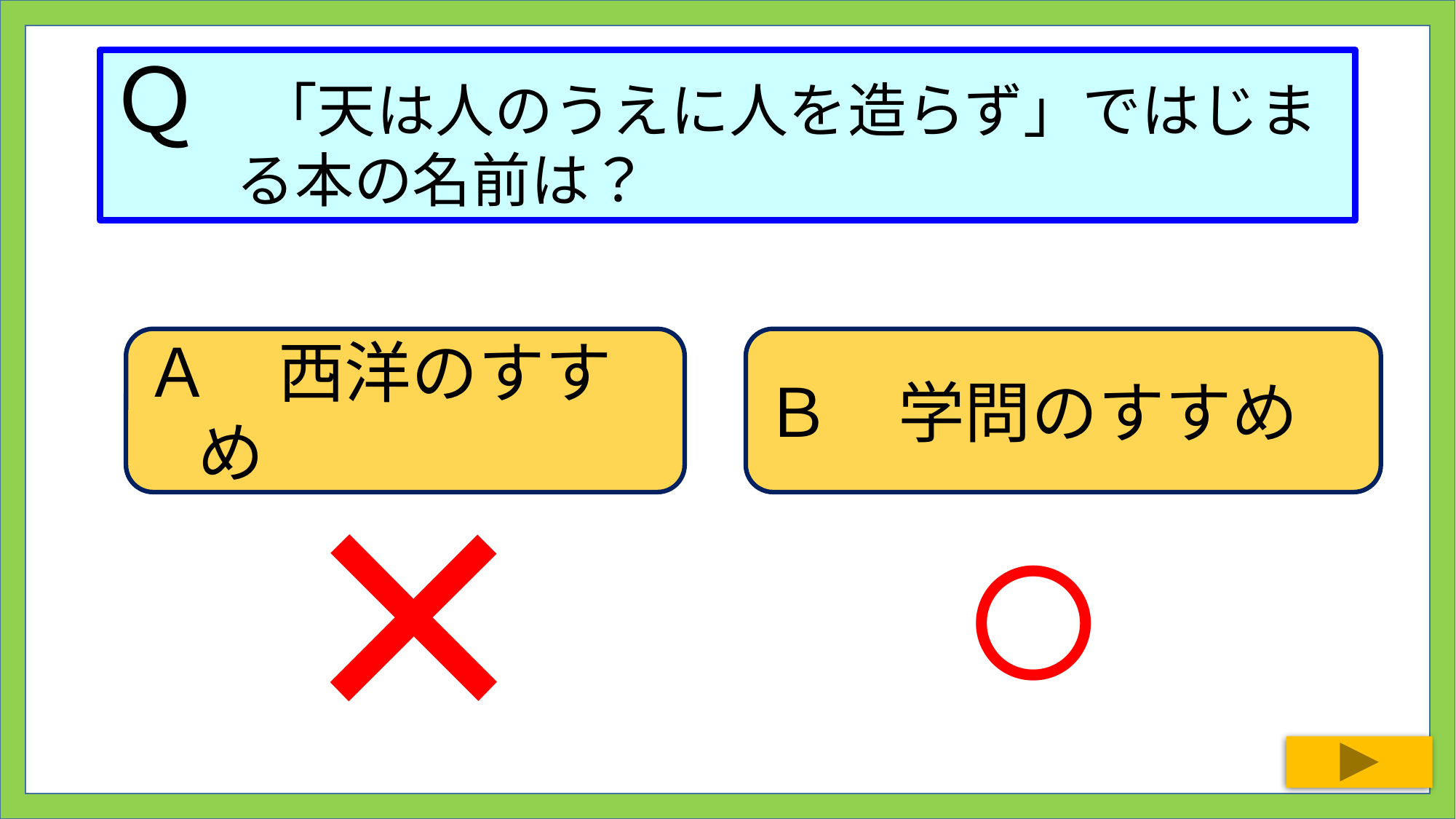

# Ｑ　「天は人のうえに人を造らず」ではじまる本の名前は？
Ｂ　学問のすすめ
Ａ　西洋のすすめ
×
○